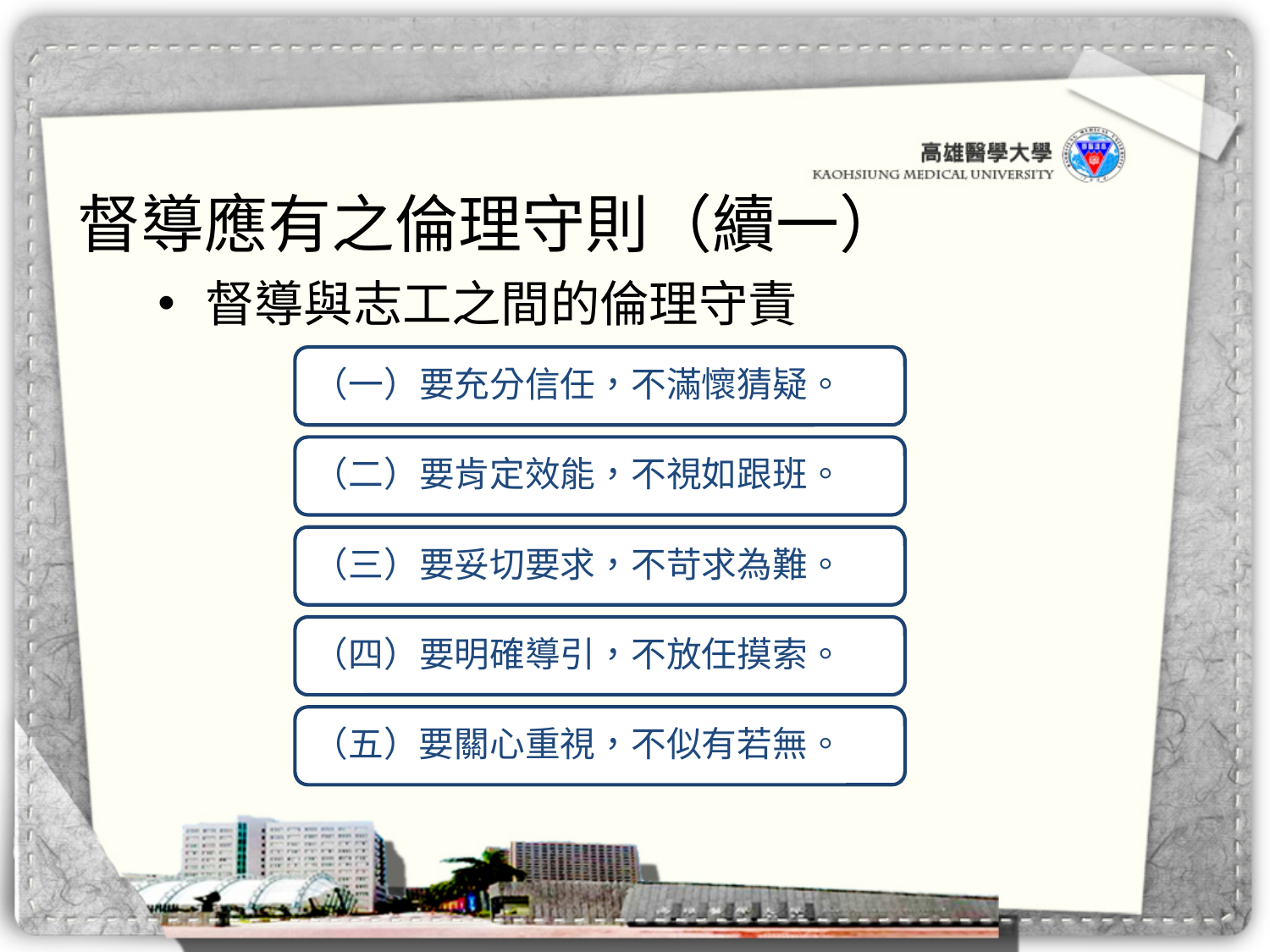

# 督導應有之倫理守則（續一）
督導與志工之間的倫理守責
（一）要充分信任，不滿懷猜疑。
（二）要肯定效能，不視如跟班。
（三）要妥切要求，不苛求為難。
（四）要明確導引，不放任摸索。
（五）要關心重視，不似有若無。